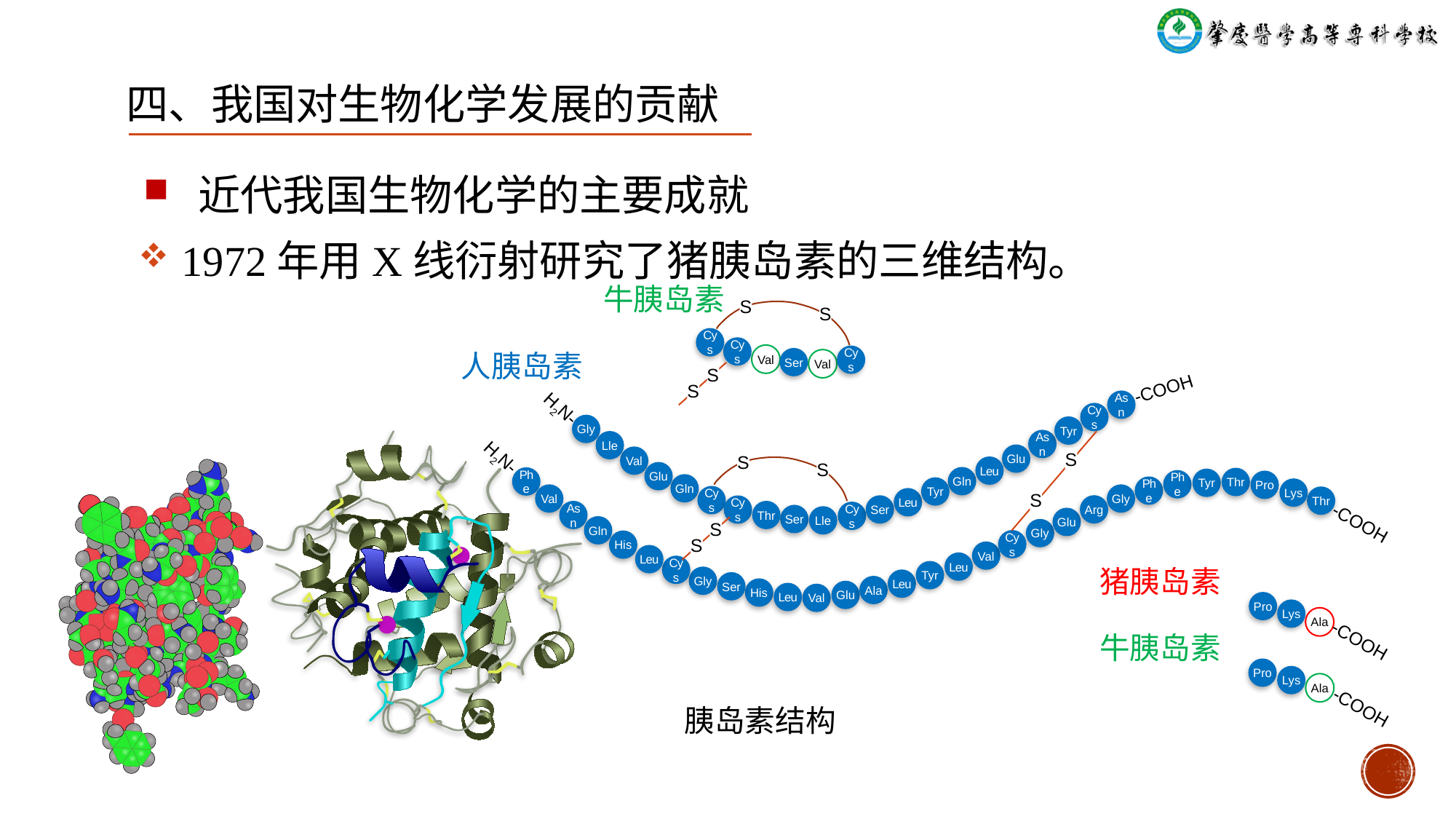

四、我国对生物化学发展的贡献
近代我国生物化学的主要成就
1972年用X线衍射研究了猪胰岛素的三维结构。
牛胰岛素
S

S
Cys
Cys
人胰岛素
Val
Cys
Ser
Val
S
-COOH
S
Asn
H2N-
Cys
Gly
Tyr
Asn
Lle
Glu
H2N-
Val
S
S
Leu

S
Glu
Gln
Phe
Thr
Tyr
Phe
Pro
Gln
Phe
Tyr
Lys
Val
Gly
Cys
Thr
Leu
S
Arg
Ser
Cys
Thr
Asn
Cys
Ser
Lle
Glu
-COOH
Gln
S
Gly
Cys
His
S
Val
Leu
Leu
Cys
猪胰岛素
Tyr
Gly
Leu
Ser
Ala
His
Glu
Leu
Val
Pro
Lys
Ala
牛胰岛素
-COOH
Pro
Lys
Ala
-COOH

胰岛素结构